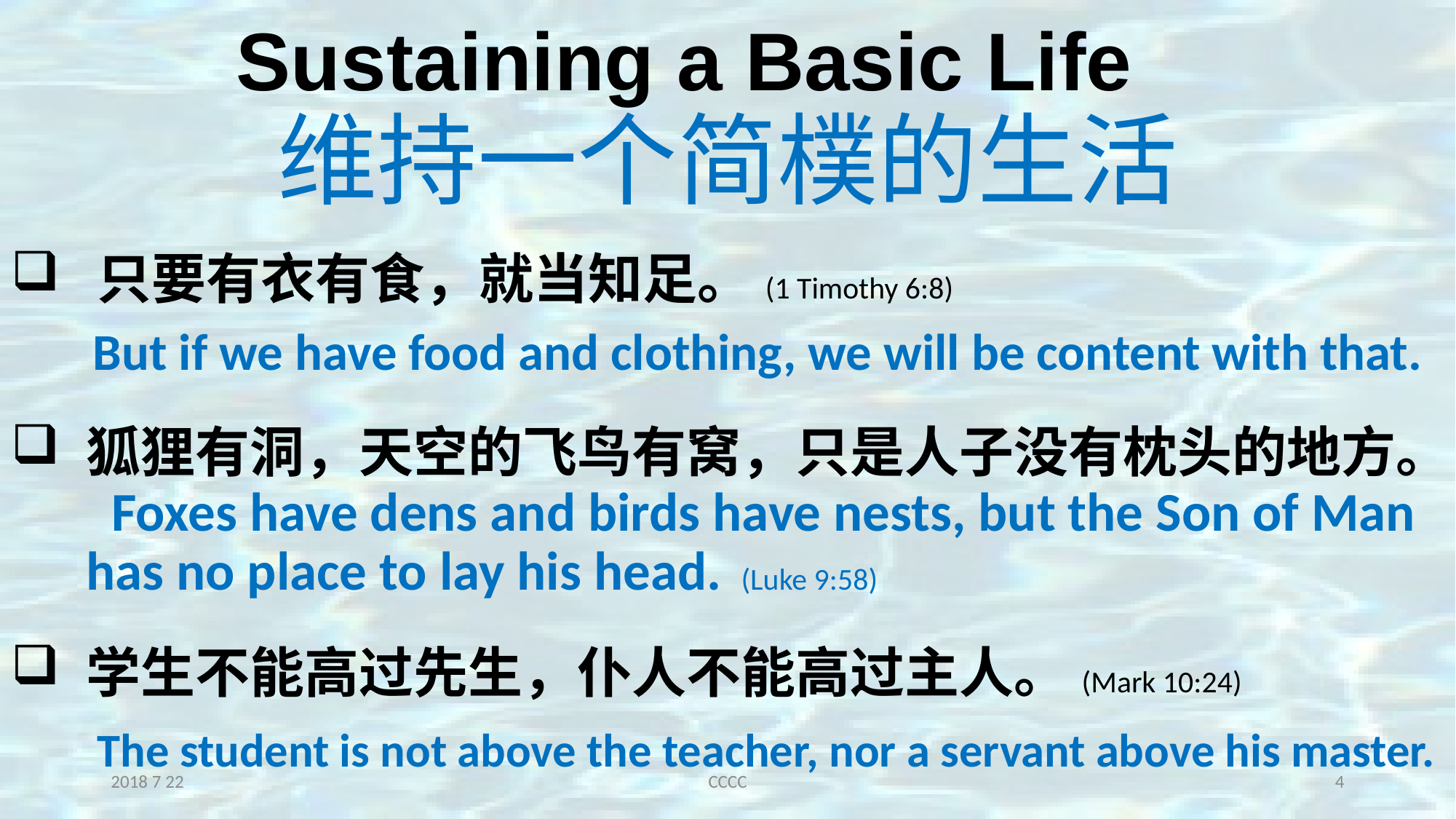

# Sustaining a Basic Life 维持一个简樸的生活
  只要有衣有食，就当知足。(1 Timothy 6:8)
But if we have food and clothing, we will be content with that.

狐狸有洞，天空的飞鸟有窝，只是人子没有枕头的地方。 Foxes have dens and birds have nests, but the Son of Man has no place to lay his head.	(Luke 9:58)

学生不能高过先生，仆人不能高过主人。(Mark 10:24)
       The student is not above the teacher, nor a servant above his master.
2018 7 22
CCCC
4